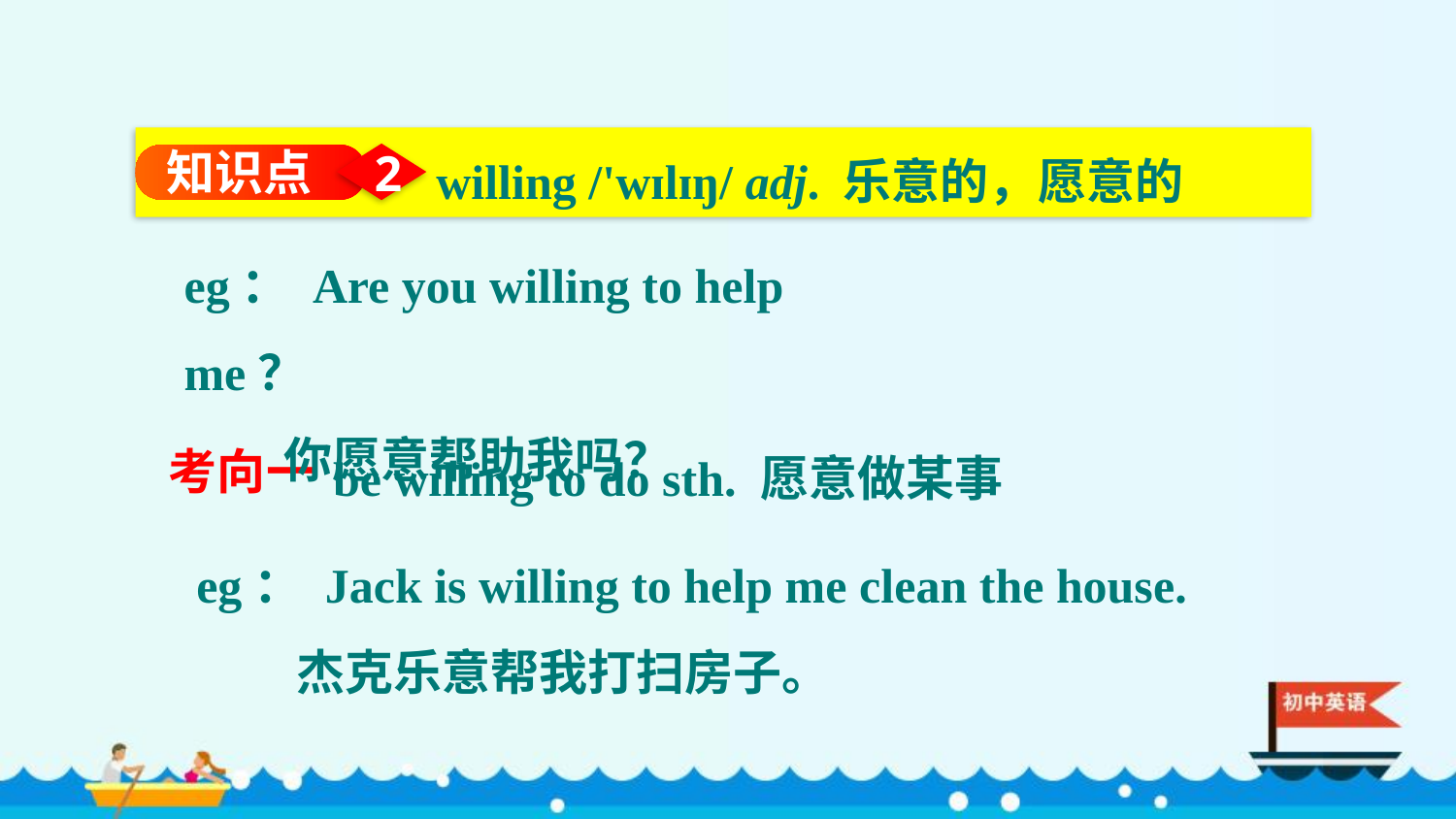

willing /'wɪlɪŋ/ adj. 乐意的，愿意的

知识点
2

eg： Are you willing to help me？
你愿意帮助我吗？
be willing to do sth. 愿意做某事
考向一
eg： Jack is willing to help me clean the house.
杰克乐意帮我打扫房子。